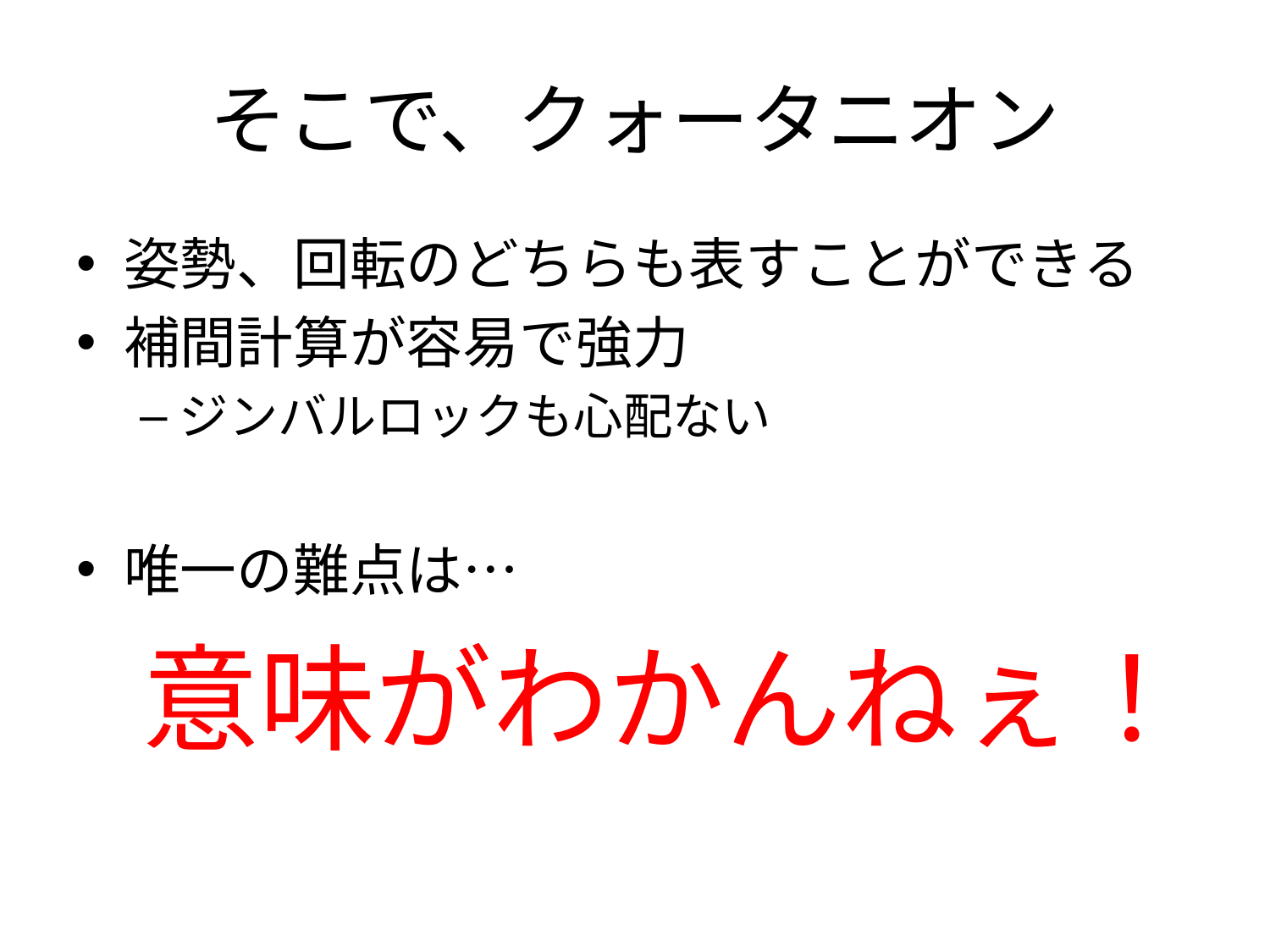

# そこで、クォータニオン
姿勢、回転のどちらも表すことができる
補間計算が容易で強力
ジンバルロックも心配ない

唯一の難点は…
意味がわかんねぇ！